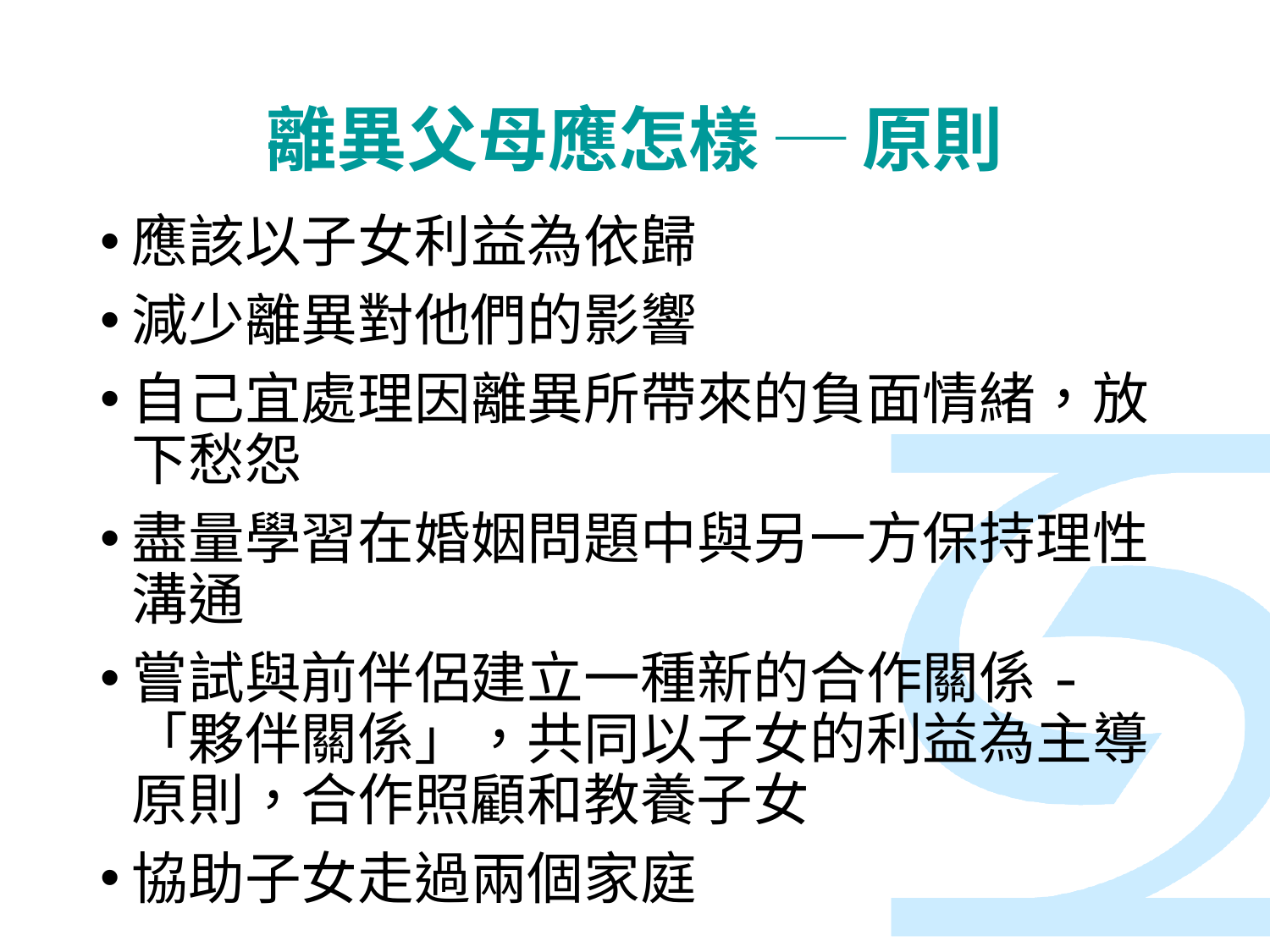

# 離異父母應怎樣 ─ 原則
應該以子女利益為依歸
減少離異對他們的影響
自己宜處理因離異所帶來的負面情緒，放下愁怨
盡量學習在婚姻問題中與另一方保持理性溝通
嘗試與前伴侶建立一種新的合作關係-「夥伴關係」，共同以子女的利益為主導原則，合作照顧和教養子女
協助子女走過兩個家庭

27